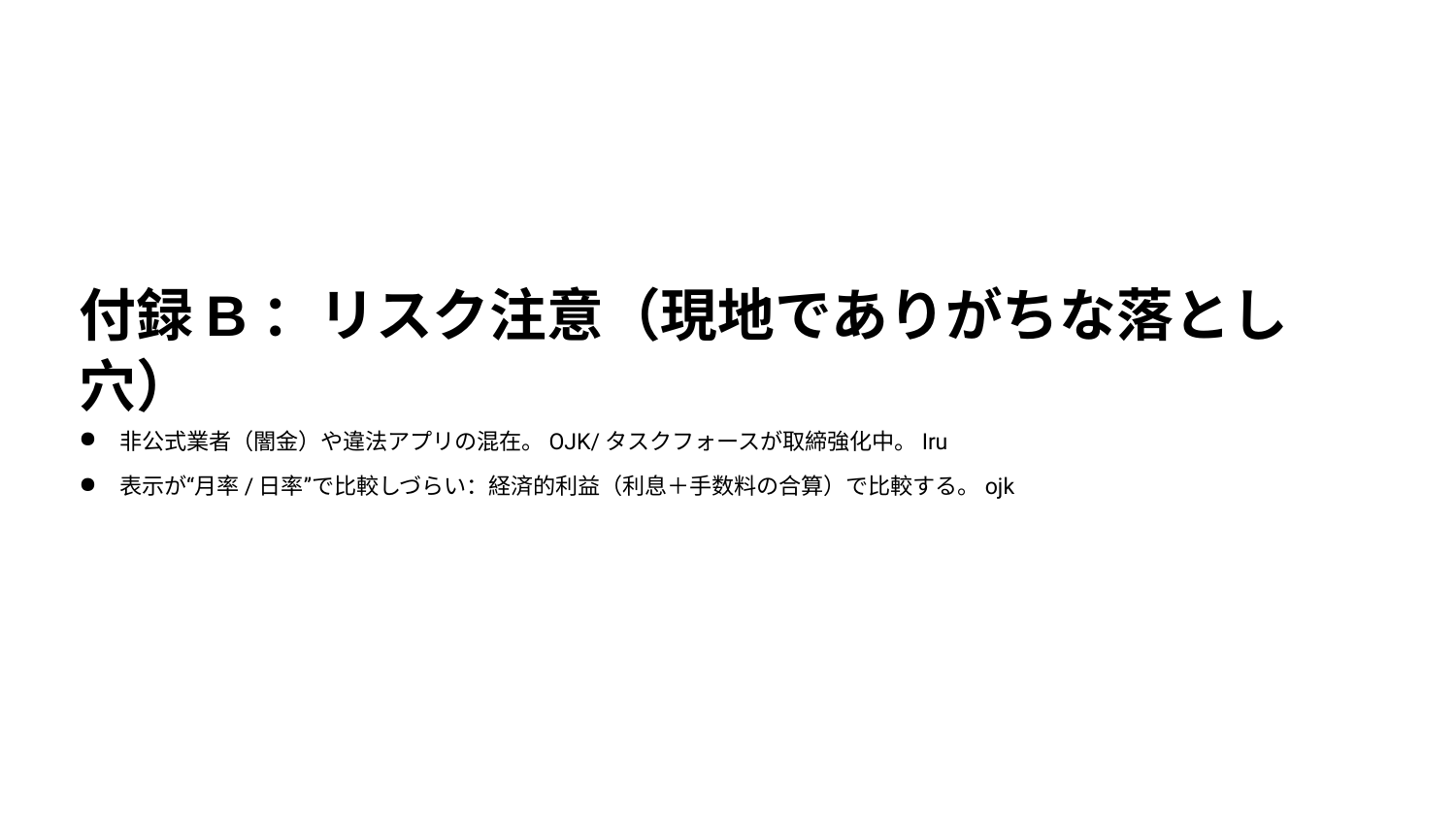

付録B：リスク注意（現地でありがちな落とし穴）
非公式業者（闇金）や違法アプリの混在。OJK/タスクフォースが取締強化中。Iru
表示が“月率/日率”で比較しづらい：経済的利益（利息＋手数料の合算）で比較する。ojk